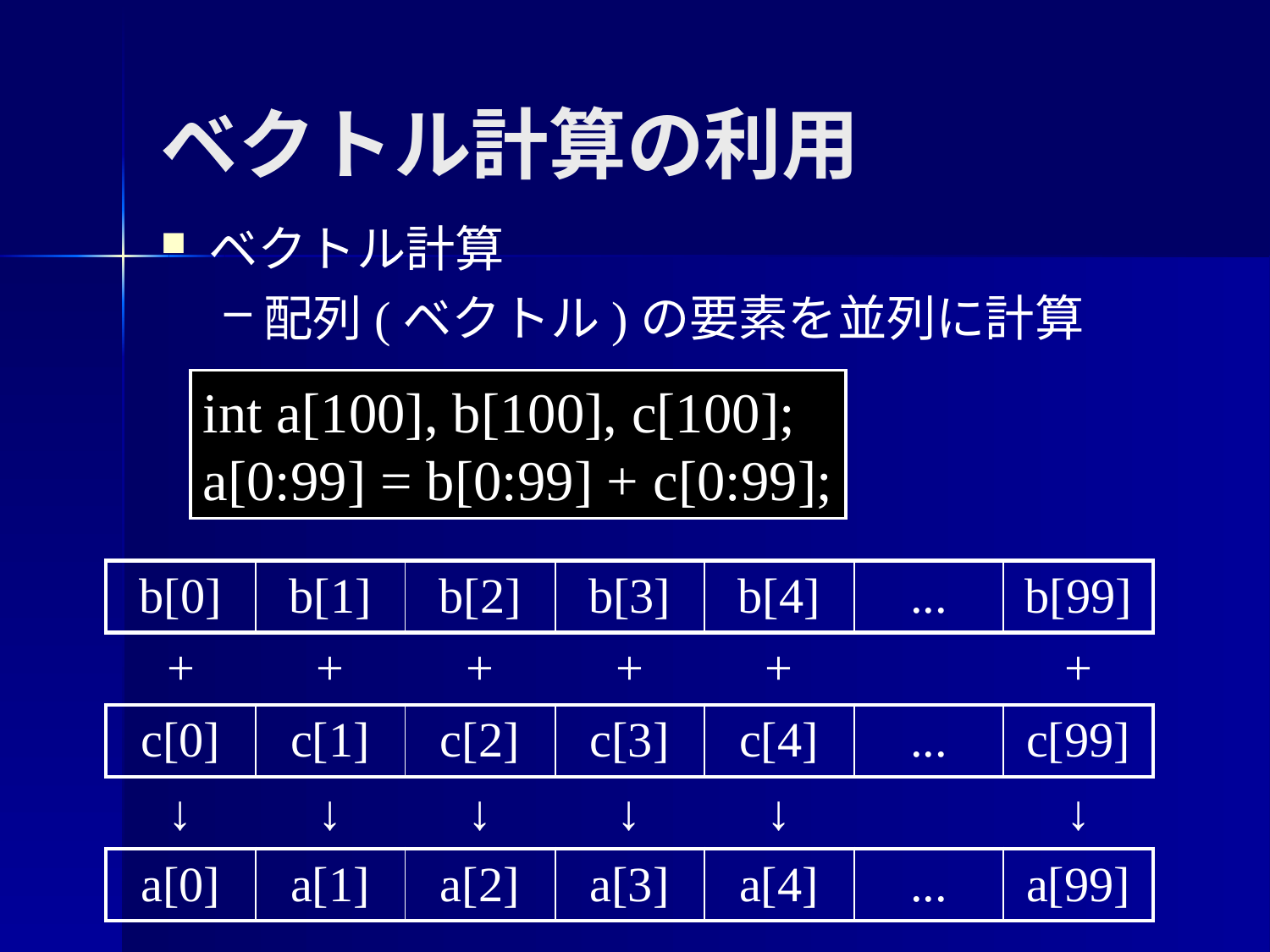

ベクトル計算の利用
ベクトル計算
配列(ベクトル)の要素を並列に計算
int a[100], b[100], c[100];
a[0:99] = b[0:99] + c[0:99];
| b[0] | b[1] | b[2] | b[3] | b[4] | ... | b[99] |
| --- | --- | --- | --- | --- | --- | --- |
| + | + | + | + | + |  | + |
| c[0] | c[1] | c[2] | c[3] | c[4] | ... | c[99] |
| ↓ | ↓ | ↓ | ↓ | ↓ |  | ↓ |
| a[0] | a[1] | a[2] | a[3] | a[4] | ... | a[99] |